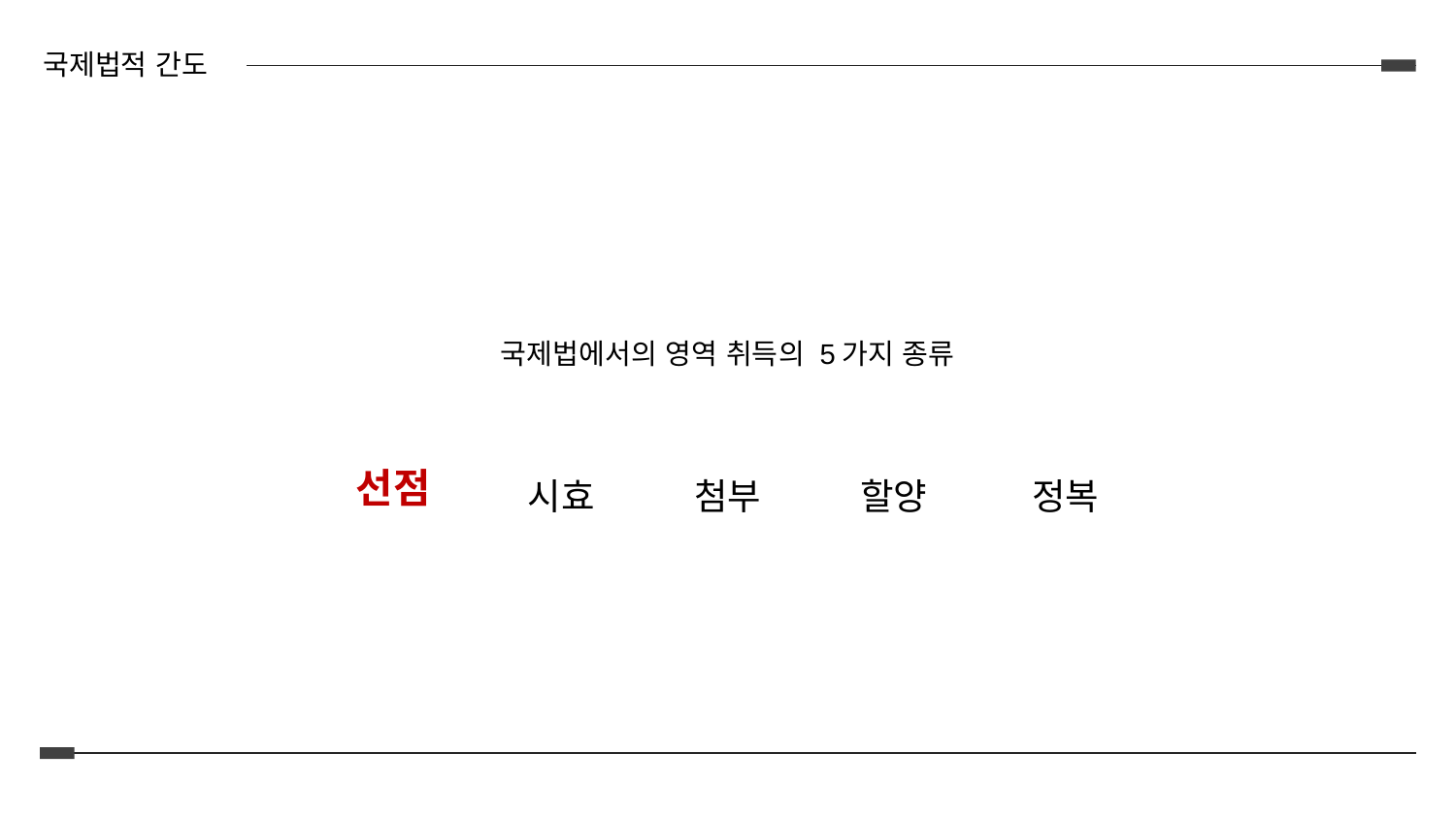

국제법적 간도

국제법에서의 영역 취득의 5가지 종류
선점
시효
첨부
할양
정복